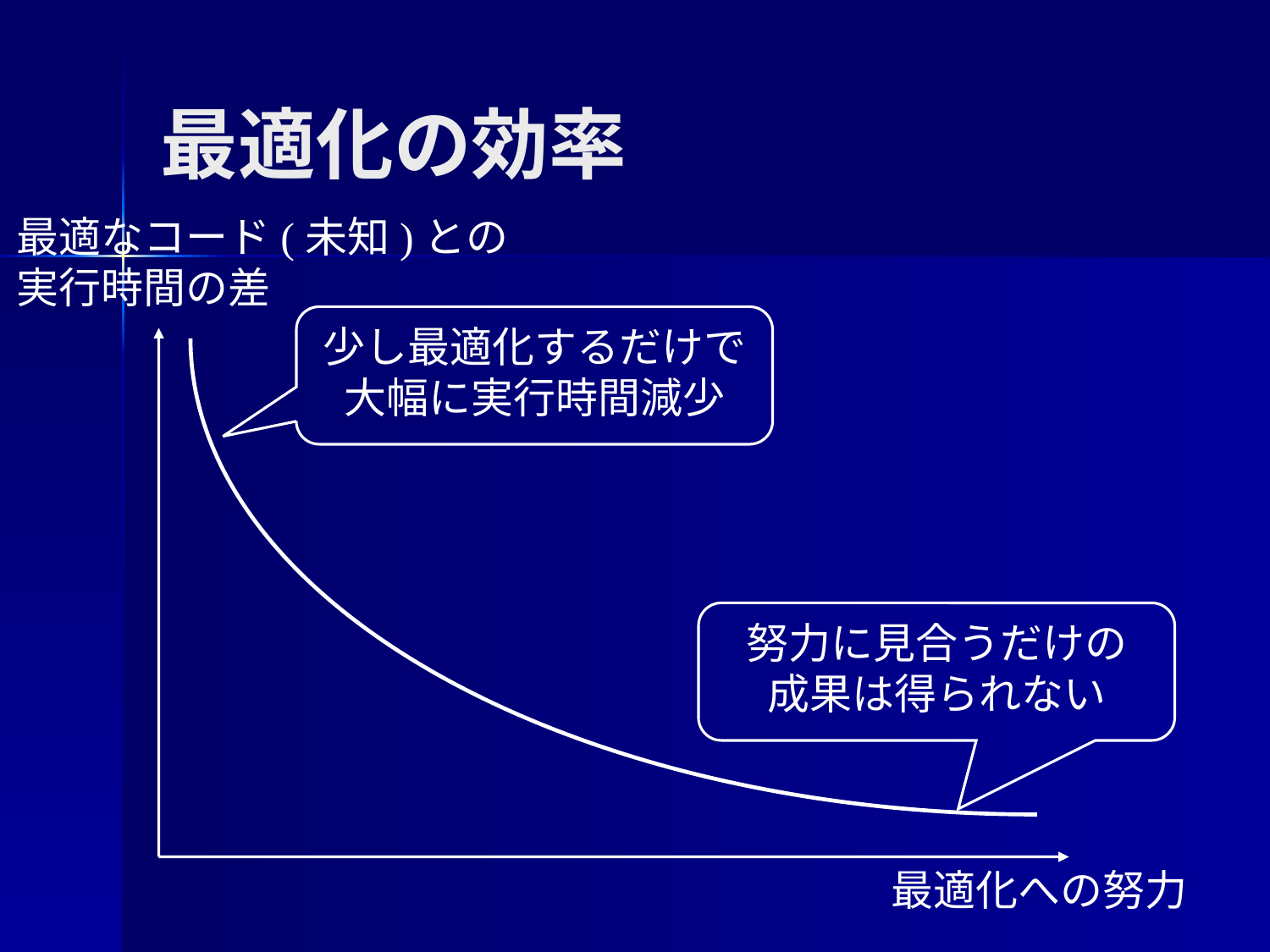

最適化の効率
最適なコード(未知)との
実行時間の差
少し最適化するだけで
大幅に実行時間減少

努力に見合うだけの
成果は得られない

最適化への努力